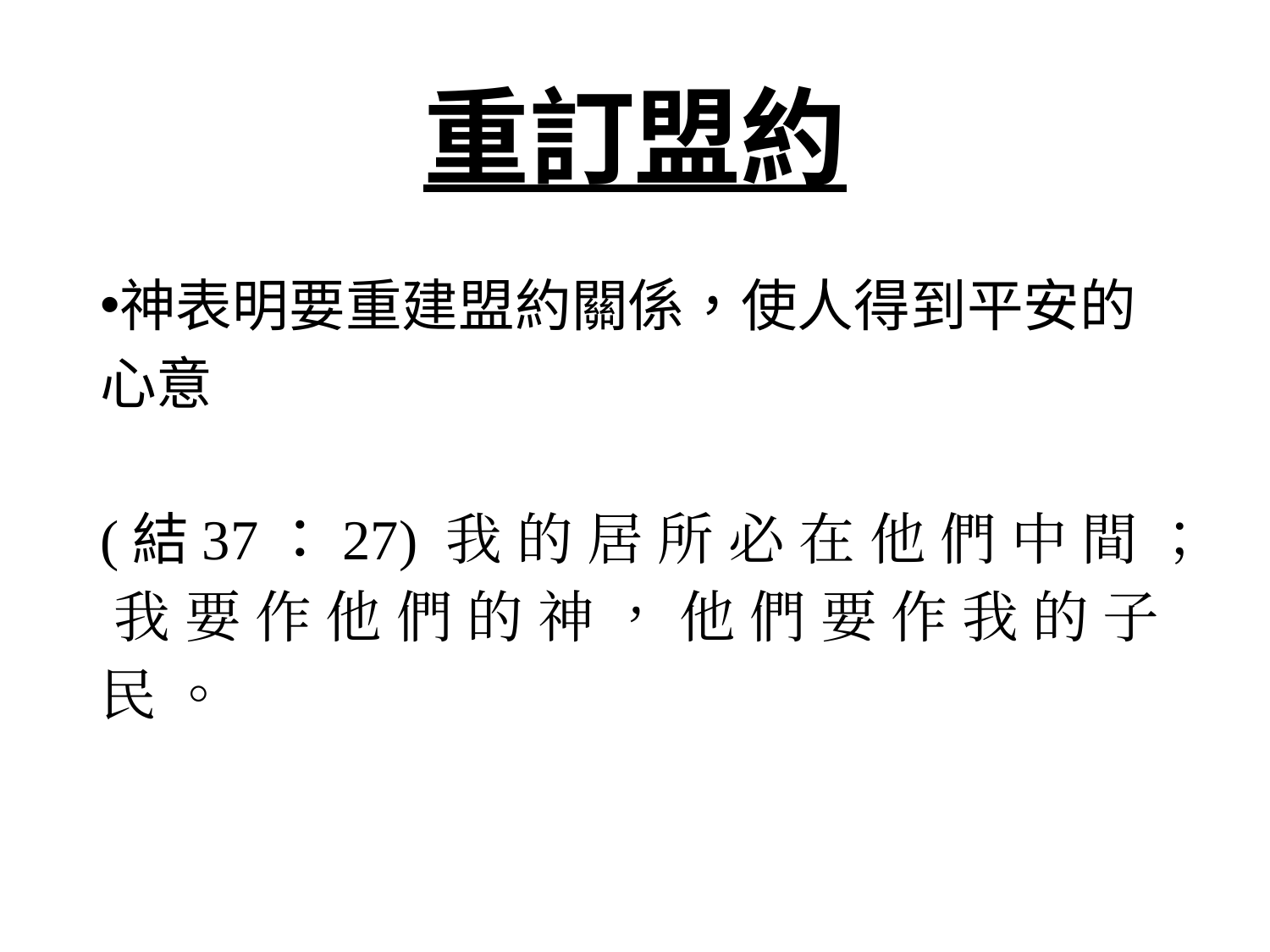

# 重訂盟約
神表明要重建盟約關係，使人得到平安的心意

(結37：27) 我 的 居 所 必 在 他 們 中 間 ； 我 要 作 他 們 的 神 ， 他 們 要 作 我 的 子 民 。